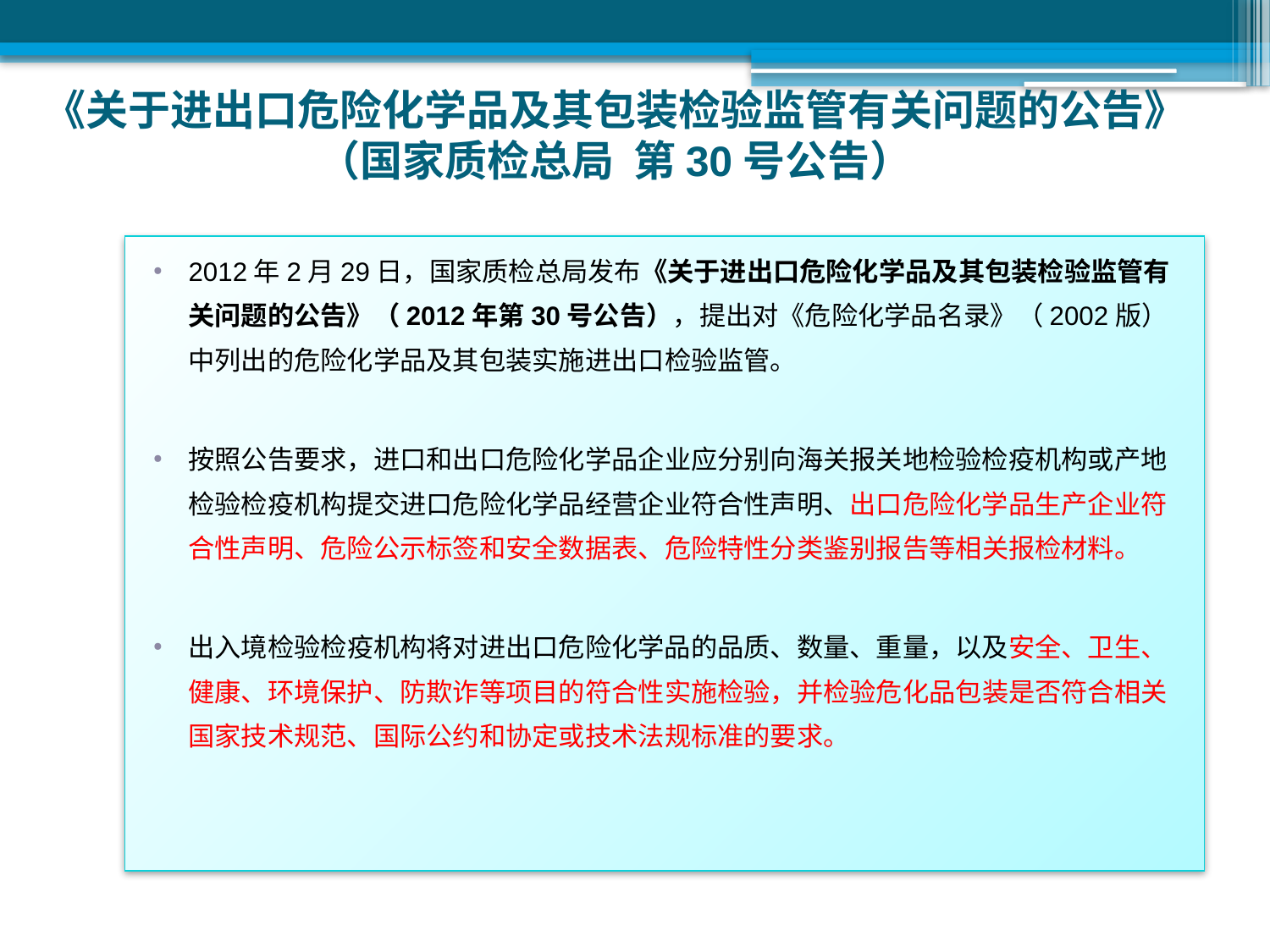

# 《关于进出口危险化学品及其包装检验监管有关问题的公告》 （国家质检总局  第30号公告）
2012年2月29日，国家质检总局发布《关于进出口危险化学品及其包装检验监管有关问题的公告》（2012年第30号公告），提出对《危险化学品名录》（2002版）中列出的危险化学品及其包装实施进出口检验监管。

按照公告要求，进口和出口危险化学品企业应分别向海关报关地检验检疫机构或产地检验检疫机构提交进口危险化学品经营企业符合性声明、出口危险化学品生产企业符合性声明、危险公示标签和安全数据表、危险特性分类鉴别报告等相关报检材料。

出入境检验检疫机构将对进出口危险化学品的品质、数量、重量，以及安全、卫生、健康、环境保护、防欺诈等项目的符合性实施检验，并检验危化品包装是否符合相关国家技术规范、国际公约和协定或技术法规标准的要求。